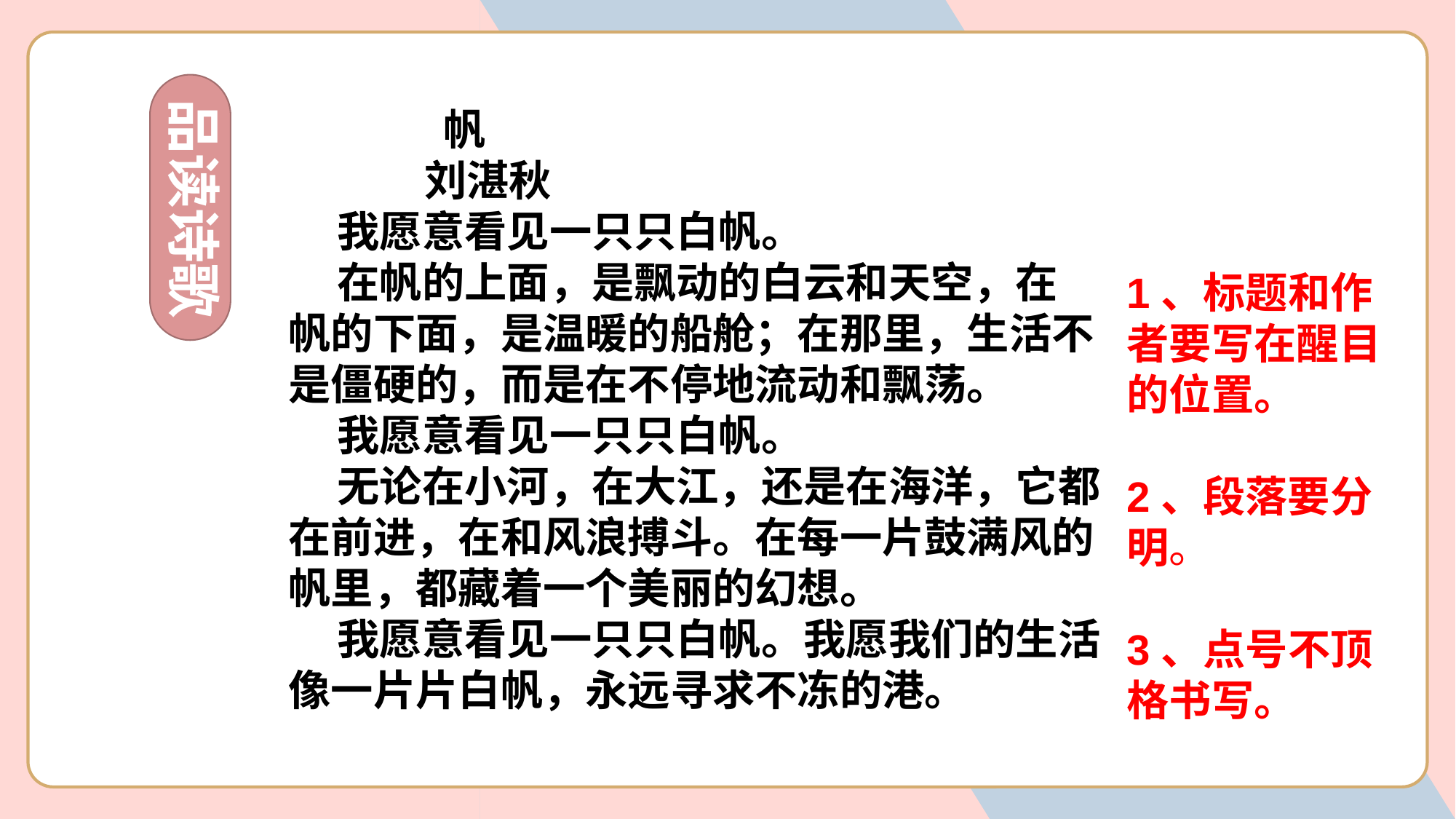

品读诗歌
               帆
             刘湛秋
    我愿意看见一只只白帆。
    在帆的上面，是飘动的白云和天空，在
帆的下面，是温暖的船舱；在那里，生活不是僵硬的，而是在不停地流动和飘荡。
    我愿意看见一只只白帆。
    无论在小河，在大江，还是在海洋，它都在前进，在和风浪搏斗。在每一片鼓满风的帆里，都藏着一个美丽的幻想。
    我愿意看见一只只白帆。我愿我们的生活像一片片白帆，永远寻求不冻的港。
1、标题和作者要写在醒目的位置。

2、段落要分明。

3、点号不顶格书写。